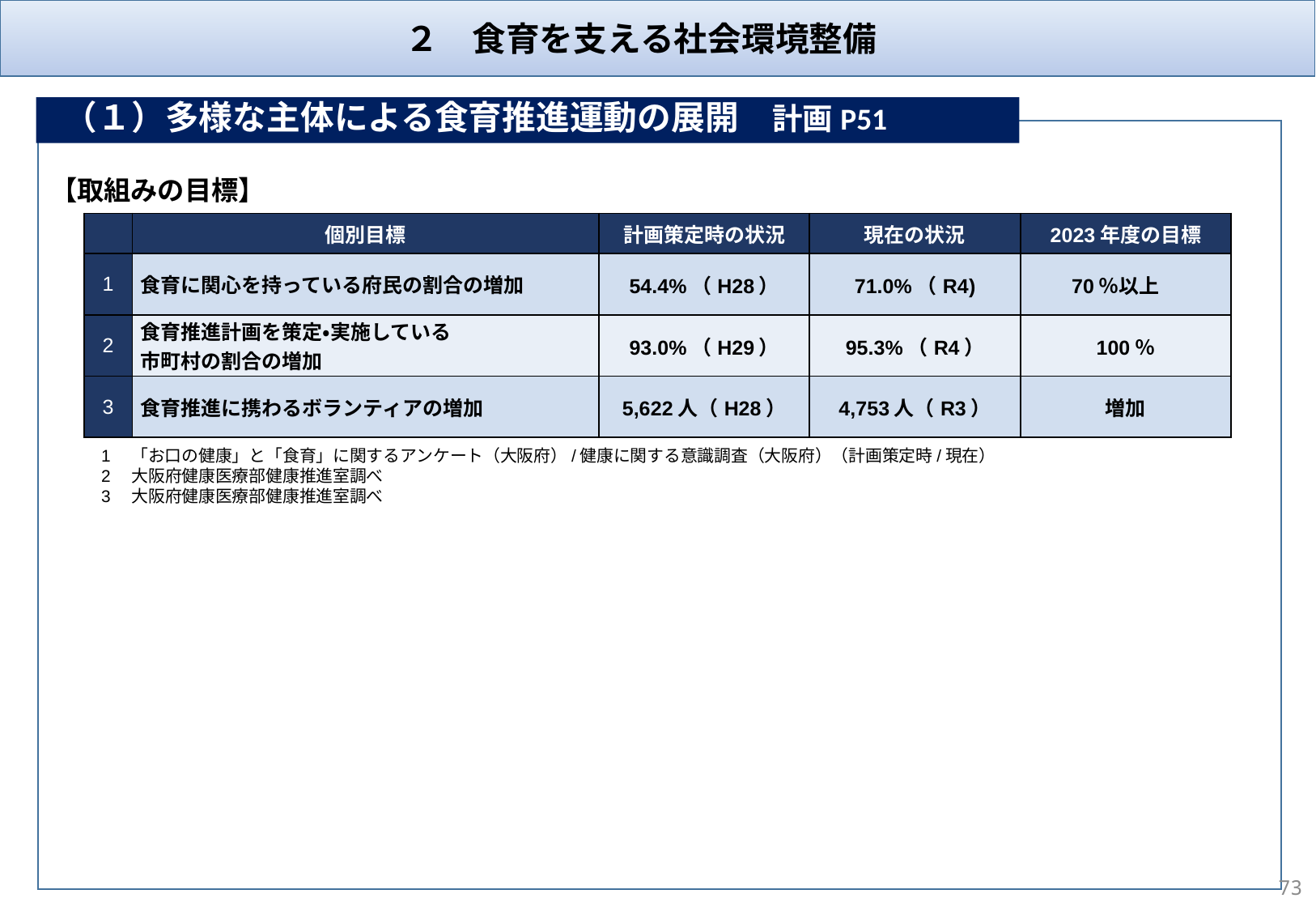

２　食育を支える社会環境整備
 （１）多様な主体による食育推進運動の展開　計画P51

【取組みの目標】
|  | 個別目標 | 計画策定時の状況 | 現在の状況 | 2023年度の目標 |
| --- | --- | --- | --- | --- |
| 1 | 食育に関心を持っている府民の割合の増加 | 54.4%（H28） | 71.0%（R4) | 70％以上 |
| 2 | 食育推進計画を策定・実施している 市町村の割合の増加 | 93.0%（H29） | 95.3%（R4） | 100％ |
| 3 | 食育推進に携わるボランティアの増加 | 5,622人（H28） | 4,753人（R3） | 増加 |
概ね予定どおり
1　「お口の健康」と「食育」に関するアンケート（大阪府）/健康に関する意識調査（大阪府）（計画策定時/現在）
2　大阪府健康医療部健康推進室調べ
3　大阪府健康医療部健康推進室調べ
73